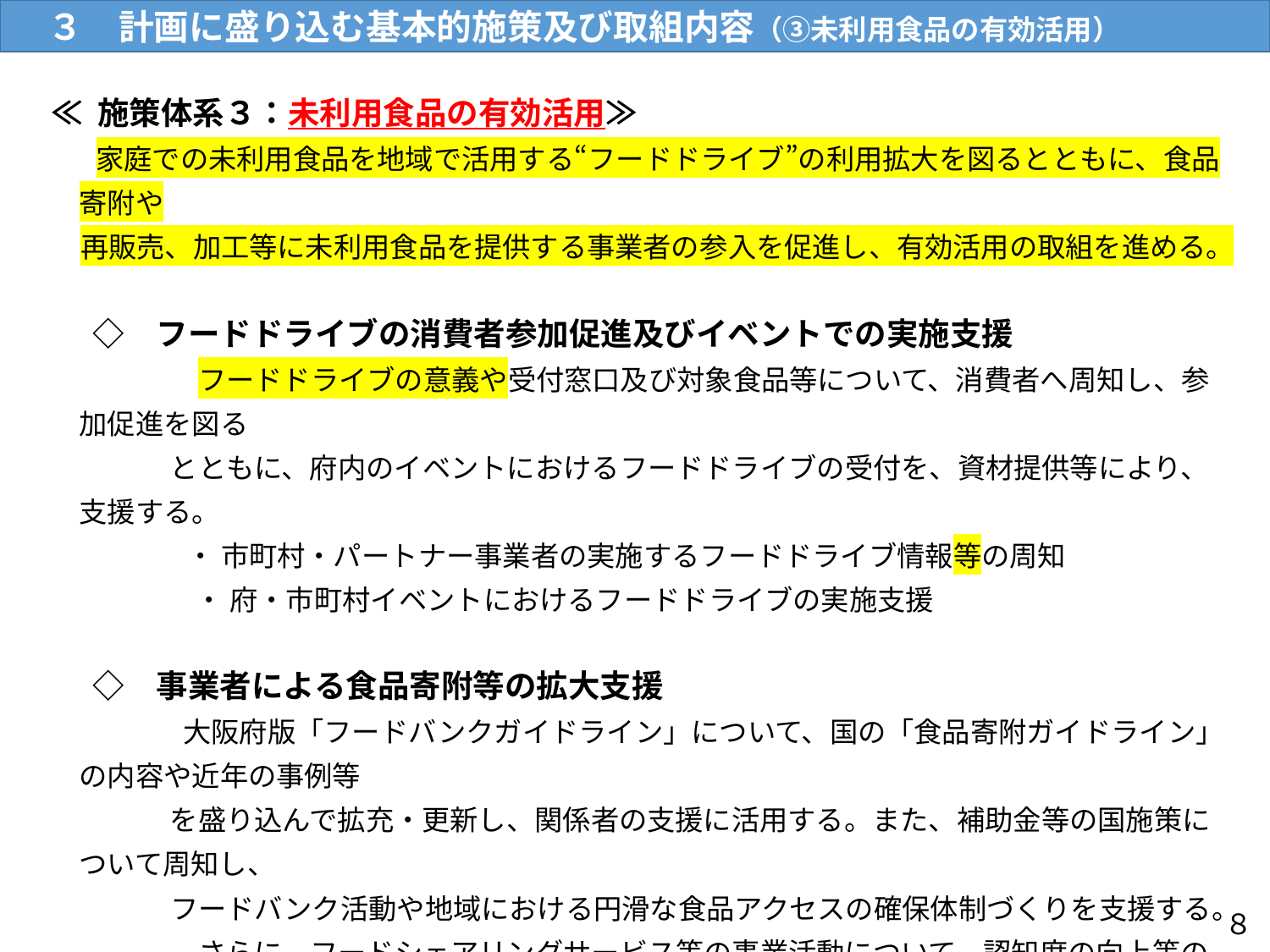

R7.4.17（木）流通対策室
　３　計画に盛り込む基本的施策及び取組内容（③未利用食品の有効活用）

   ≪ 施策体系３：未利用食品の有効活用≫
 　    家庭での未利用食品を地域で活用する“フードドライブ”の利用拡大を図るとともに、食品寄附や
       再販売、加工等に未利用食品を提供する事業者の参入を促進し、有効活用の取組を進める。

　　◇　フードドライブの消費者参加促進及びイベントでの実施支援
　　　　　　フードドライブの意義や受付窓口及び対象食品等について、消費者へ周知し、参加促進を図る
　　　　　とともに、府内のイベントにおけるフードドライブの受付を、資材提供等により、支援する。
 　     　　　・ 市町村・パートナー事業者の実施するフードドライブ情報等の周知
　　    　　　・ 府・市町村イベントにおけるフードドライブの実施支援

　　◇　事業者による食品寄附等の拡大支援
 　　　　　大阪府版「フードバンクガイドライン」について、国の「食品寄附ガイドライン」の内容や近年の事例等
　　　　　を盛り込んで拡充・更新し、関係者の支援に活用する。また、補助金等の国施策について周知し、
　　　　　フードバンク活動や地域における円滑な食品アクセスの確保体制づくりを支援する。
　　　　　　さらに、フードシェアリングサービス等の事業活動について、認知度の向上等の支援を行い、未利用
　　　　　食品の活用拡大を図る。
 　   　　  ・ 大阪府版「フードバンクガイドライン」の拡充・更新
　　 　　   ・ 国施策を活用したフードバンク活動や食品アクセスの支援
 　   　　  ・ 事業者によるフードシェアリングサービス等の拡大支援（再掲）
８